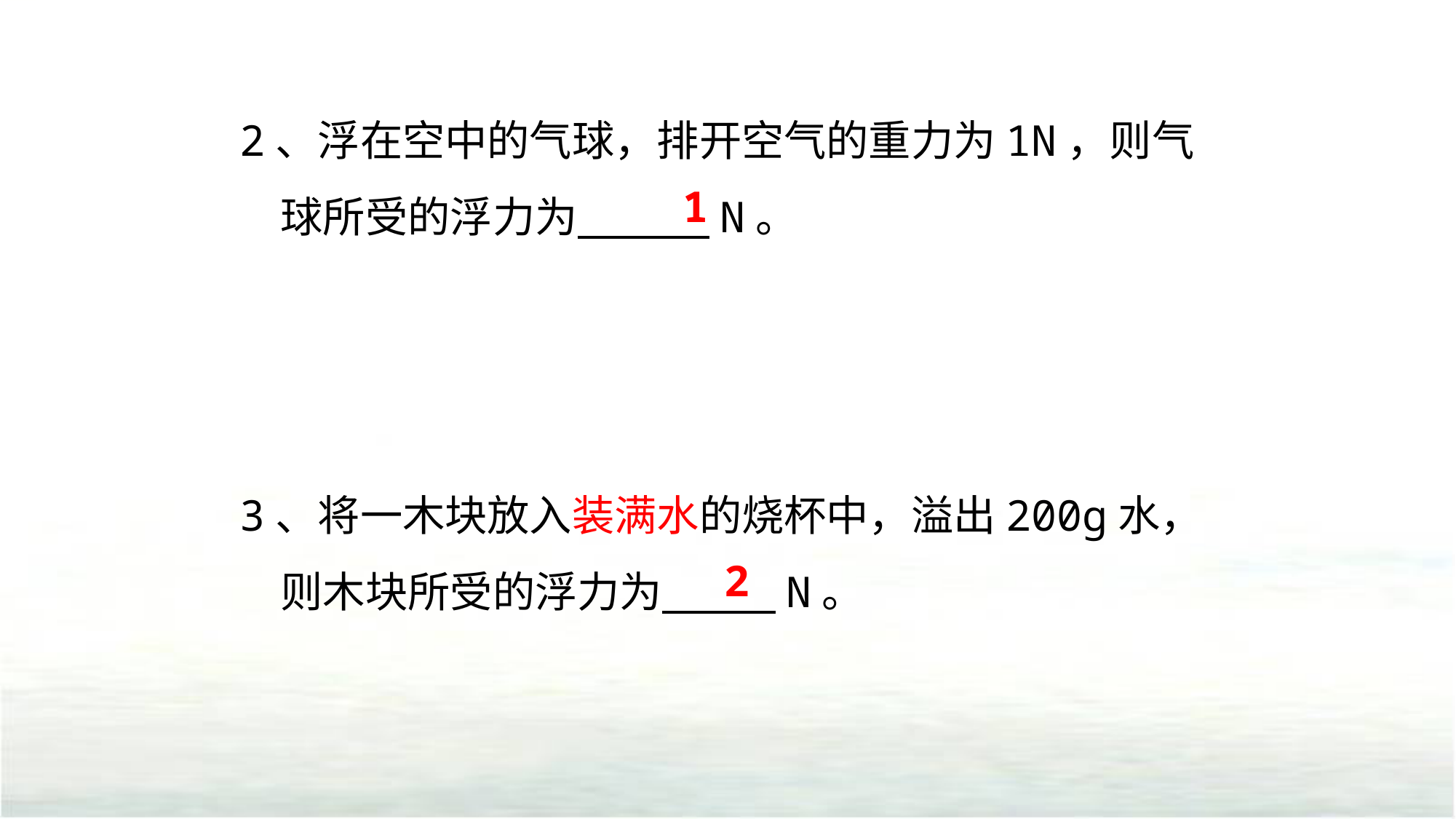

2、浮在空中的气球，排开空气的重力为1N，则气球所受的浮力为              N。

3、将一木块放入装满水的烧杯中，溢出200g水，则木块所受的浮力为            N。
1
2